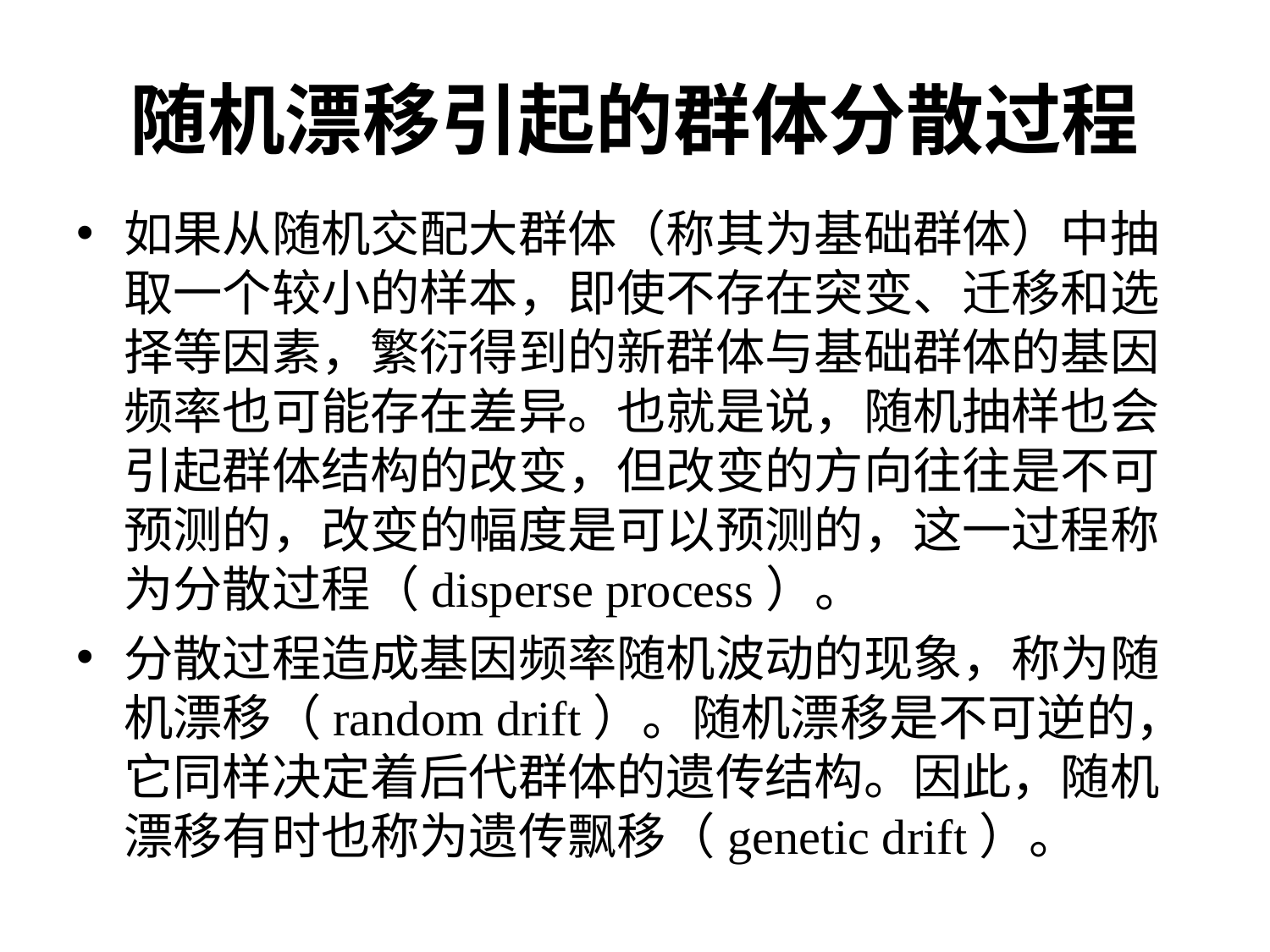

# 随机漂移引起的群体分散过程
如果从随机交配大群体（称其为基础群体）中抽取一个较小的样本，即使不存在突变、迁移和选择等因素，繁衍得到的新群体与基础群体的基因频率也可能存在差异。也就是说，随机抽样也会引起群体结构的改变，但改变的方向往往是不可预测的，改变的幅度是可以预测的，这一过程称为分散过程（disperse process）。
分散过程造成基因频率随机波动的现象，称为随机漂移（random drift）。随机漂移是不可逆的，它同样决定着后代群体的遗传结构。因此，随机漂移有时也称为遗传飘移（genetic drift）。